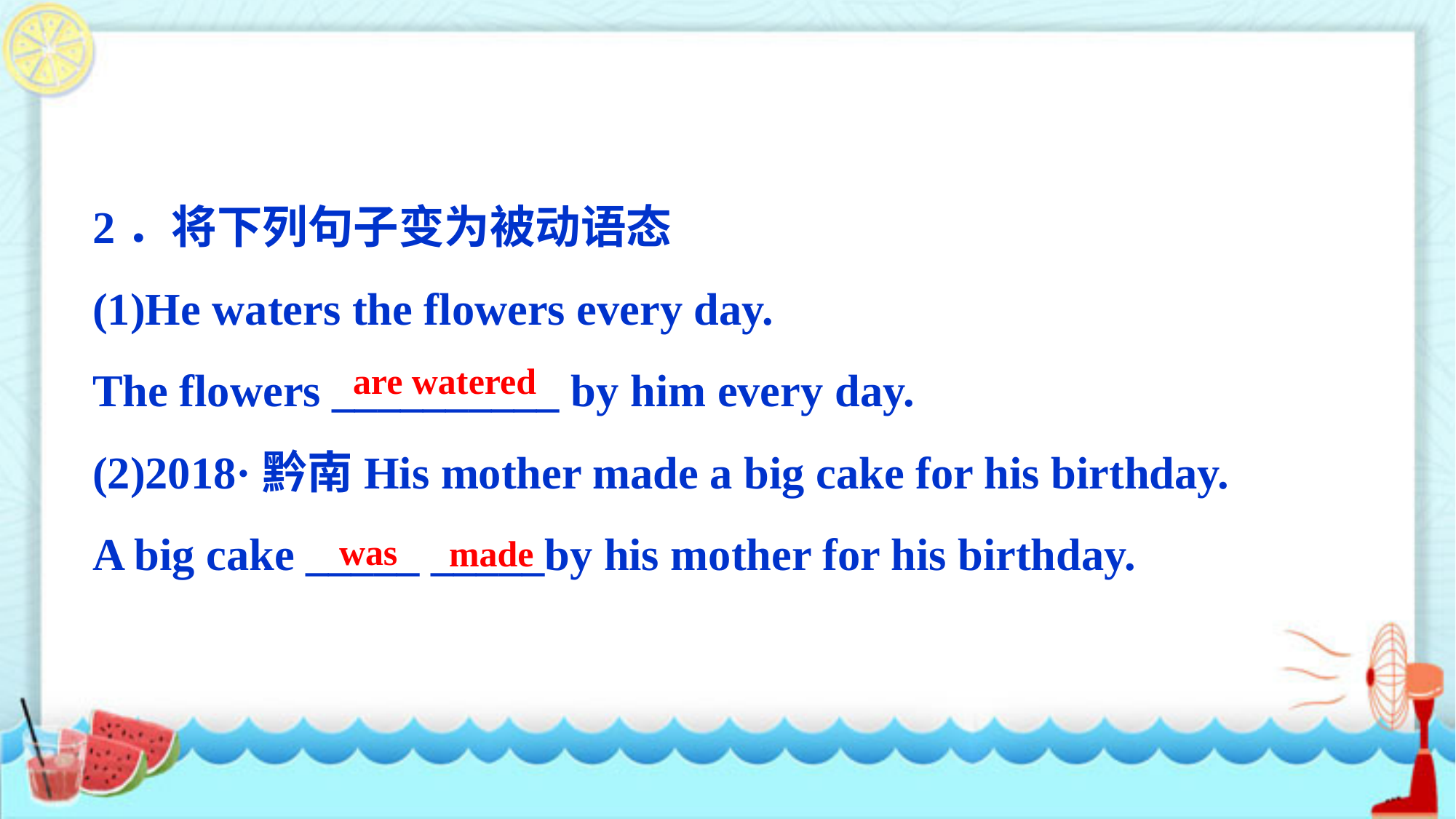

2．将下列句子变为被动语态
(1)He waters the flowers every day.
The flowers __________ by him every day.
(2)2018·黔南His mother made a big cake for his birthday.
A big cake _____ _____by his mother for his birthday.
are watered
was
made